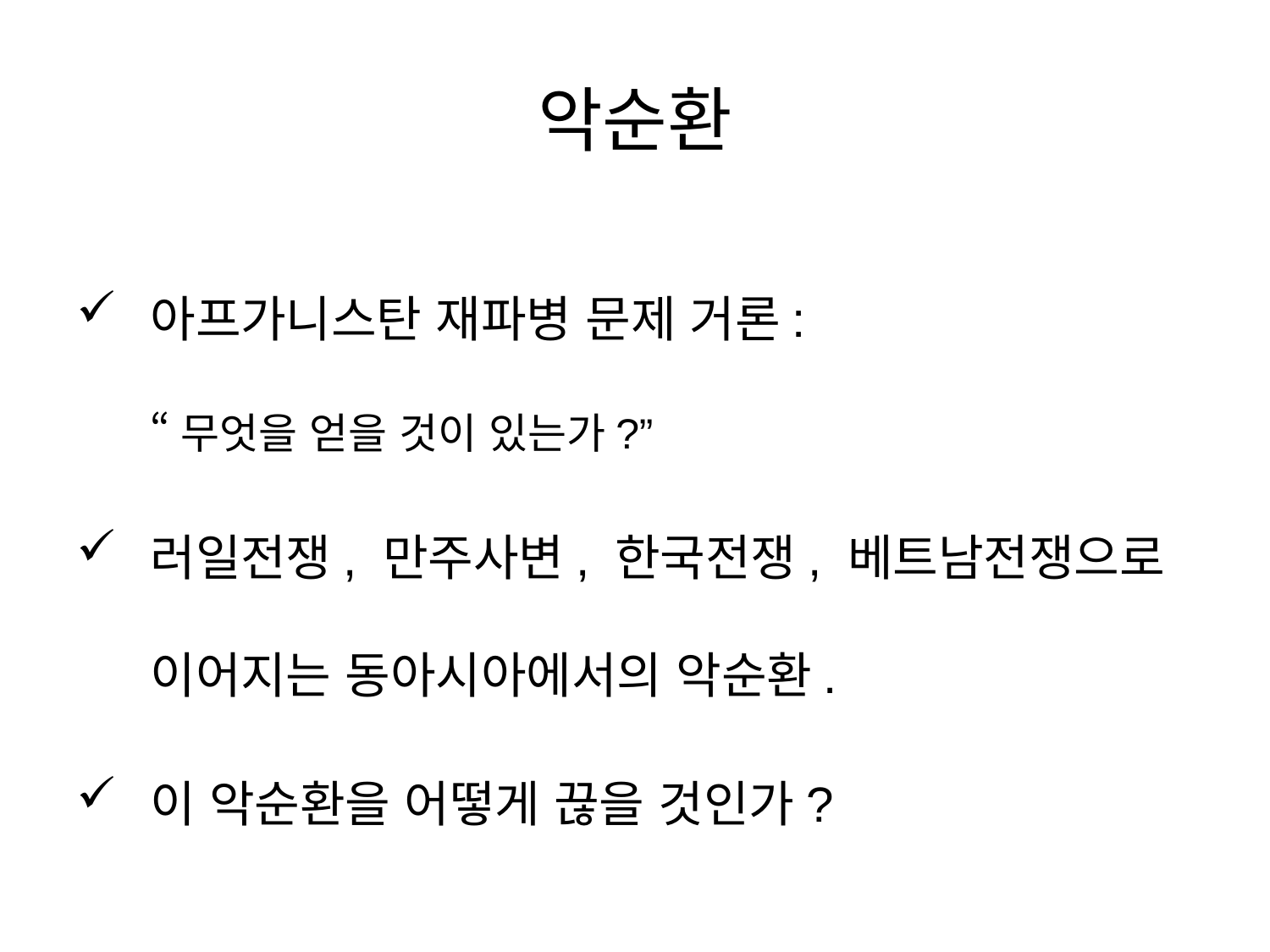

# 악순환
아프가니스탄 재파병 문제 거론:
“무엇을 얻을 것이 있는가?”
러일전쟁, 만주사변, 한국전쟁, 베트남전쟁으로 이어지는 동아시아에서의 악순환.
이 악순환을 어떻게 끊을 것인가?